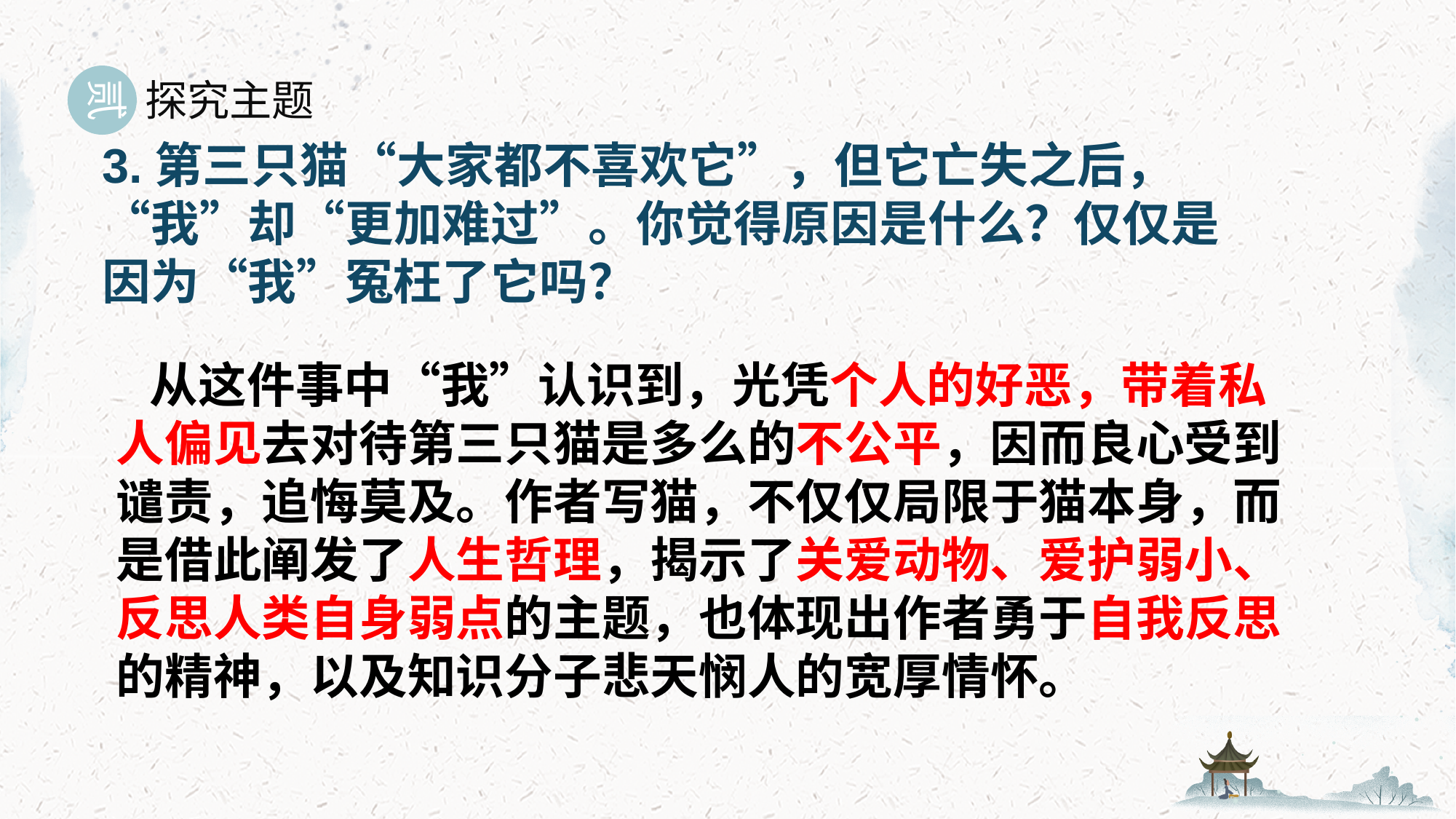

贰

探究主题
3.第三只猫“大家都不喜欢它”，但它亡失之后，“我”却“更加难过”。你觉得原因是什么？仅仅是因为“我”冤枉了它吗？
  从这件事中“我”认识到，光凭个人的好恶，带着私人偏见去对待第三只猫是多么的不公平，因而良心受到谴责，追悔莫及。作者写猫，不仅仅局限于猫本身，而是借此阐发了人生哲理，揭示了关爱动物、爱护弱小、反思人类自身弱点的主题，也体现出作者勇于自我反思的精神，以及知识分子悲天悯人的宽厚情怀。